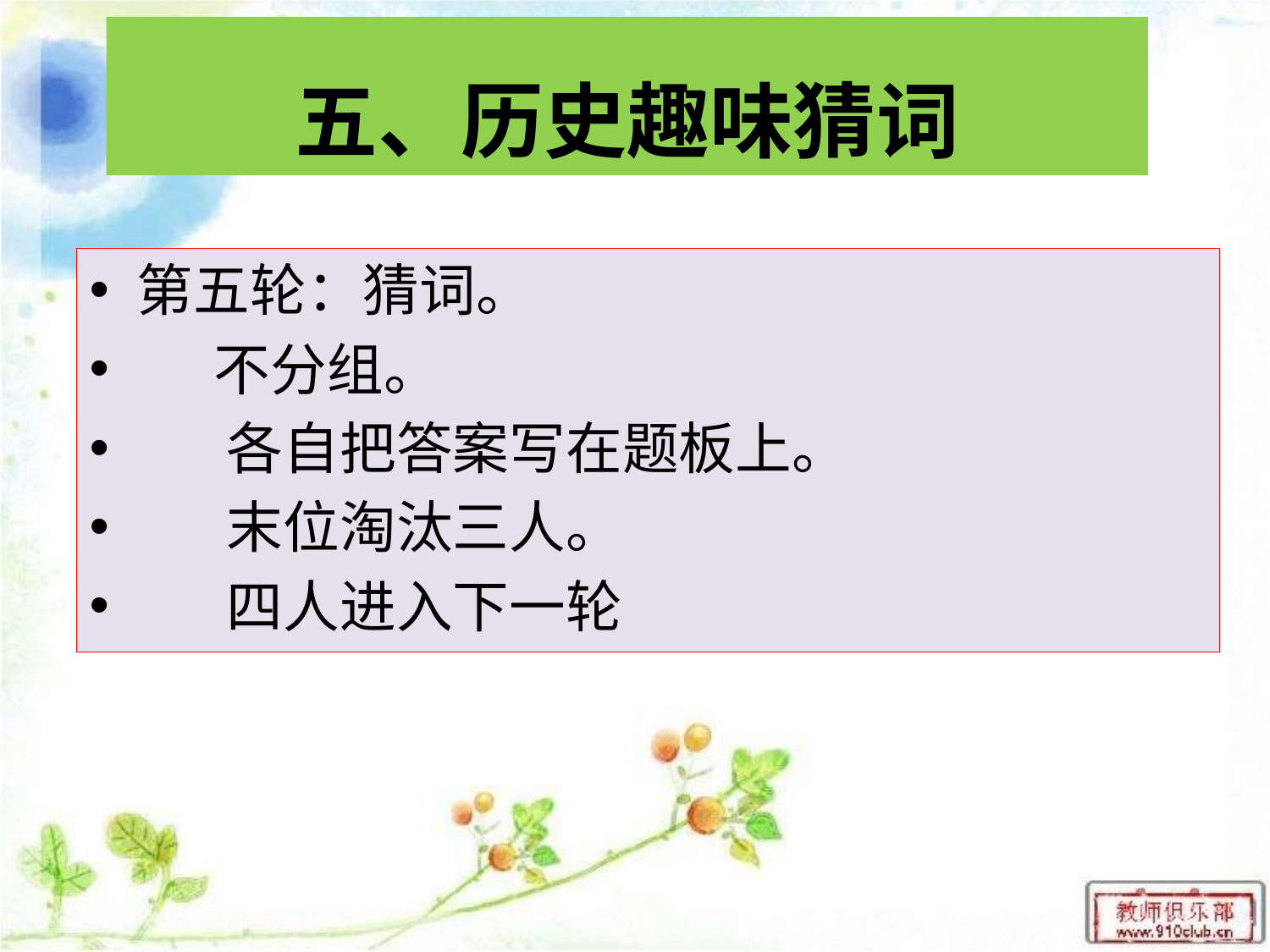

五、历史趣味猜词
第五轮：猜词。
     不分组。
      各自把答案写在题板上。
      末位淘汰三人。
      四人进入下一轮